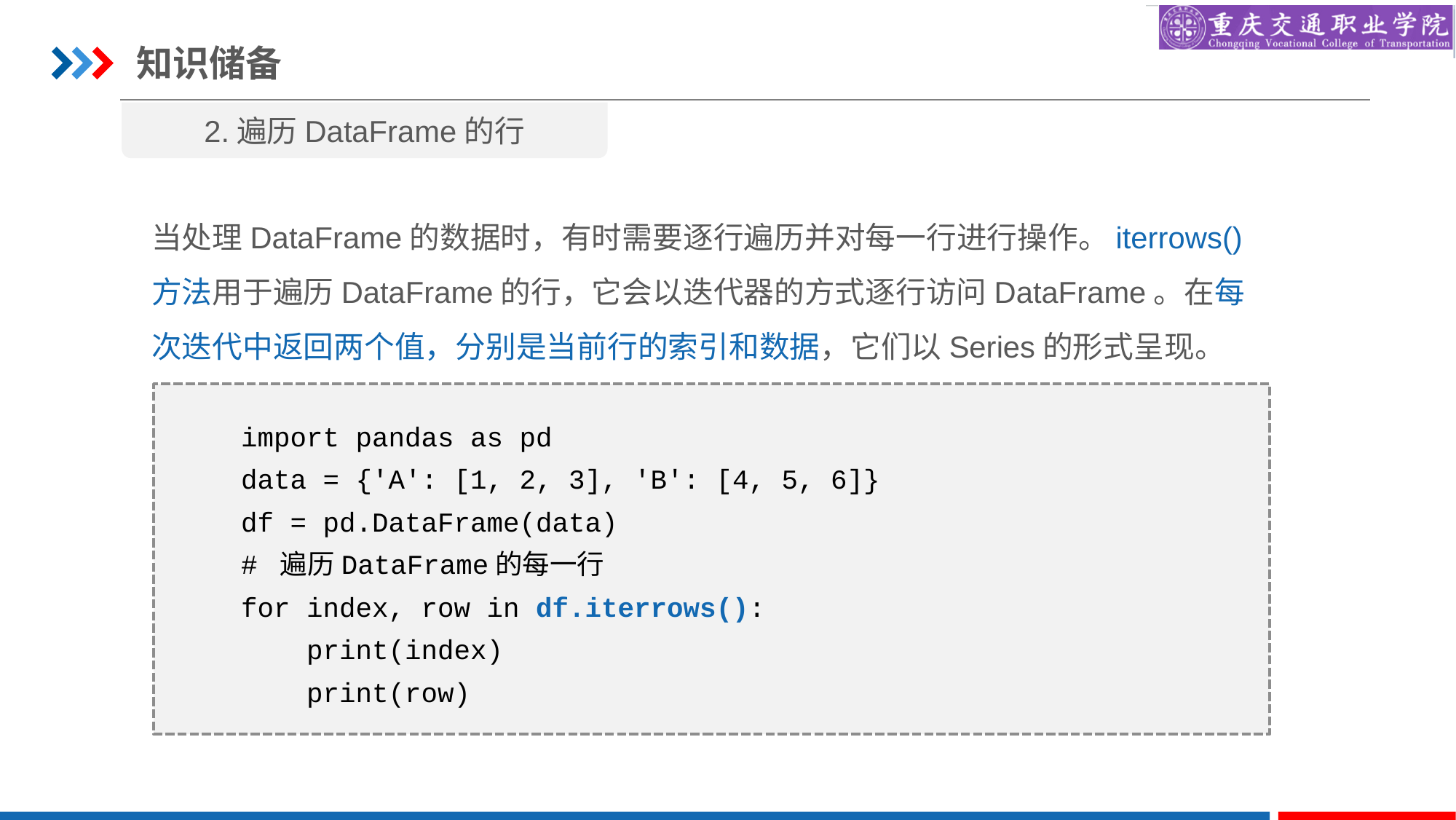

知识储备

2.遍历DataFrame的行
当处理DataFrame的数据时，有时需要逐行遍历并对每一行进行操作。iterrows()方法用于遍历DataFrame的行，它会以迭代器的方式逐行访问DataFrame。在每次迭代中返回两个值，分别是当前行的索引和数据，它们以Series的形式呈现。

import pandas as pd
data = {'A': [1, 2, 3], 'B': [4, 5, 6]}
df = pd.DataFrame(data)
# 遍历DataFrame的每一行
for index, row in df.iterrows():
    print(index)
    print(row)